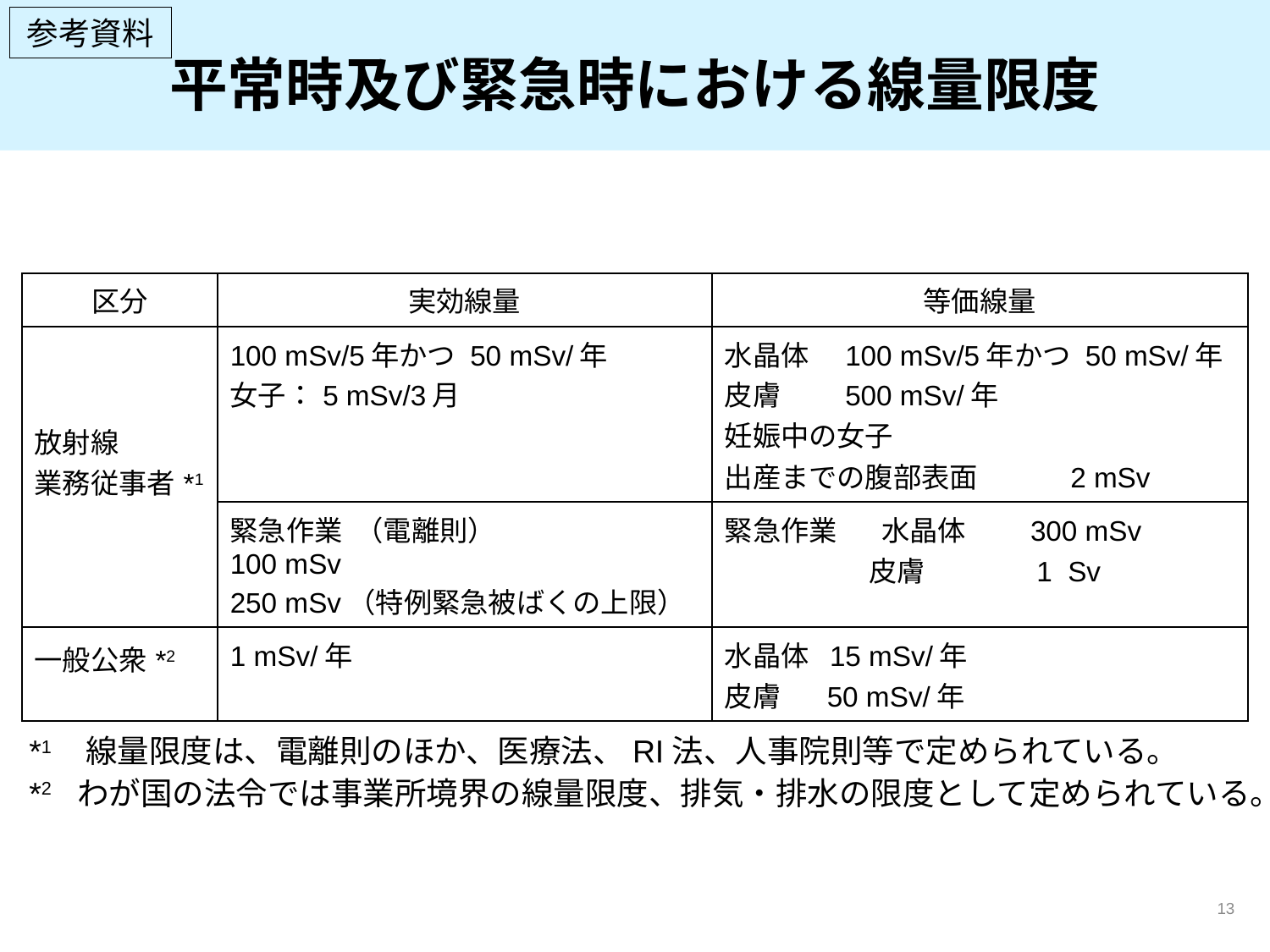

参考資料
# 平常時及び緊急時における線量限度
| 区分 | 実効線量 | 等価線量 |
| --- | --- | --- |
| 放射線 業務従事者\*1 | 100 mSv/5年かつ 50 mSv/年 女子：5 mSv/3月 | 水晶体　100 mSv/5年かつ 50 mSv/年 皮膚　　500 mSv/年 妊娠中の女子 出産までの腹部表面　　　2 mSv |
|  | 緊急作業 （電離則） 　 100 mSv 250 mSv（特例緊急被ばくの上限） | 緊急作業　　水晶体　　300 mSv 　皮膚　　 　1 Sv |
| 一般公衆\*2 | 1 mSv/年 | 水晶体 15 mSv/年 皮膚 50 mSv/年 |
*1   線量限度は、電離則のほか、医療法、RI法、人事院則等で定められている。
*2　わが国の法令では事業所境界の線量限度、排気・排水の限度として定められている。
13